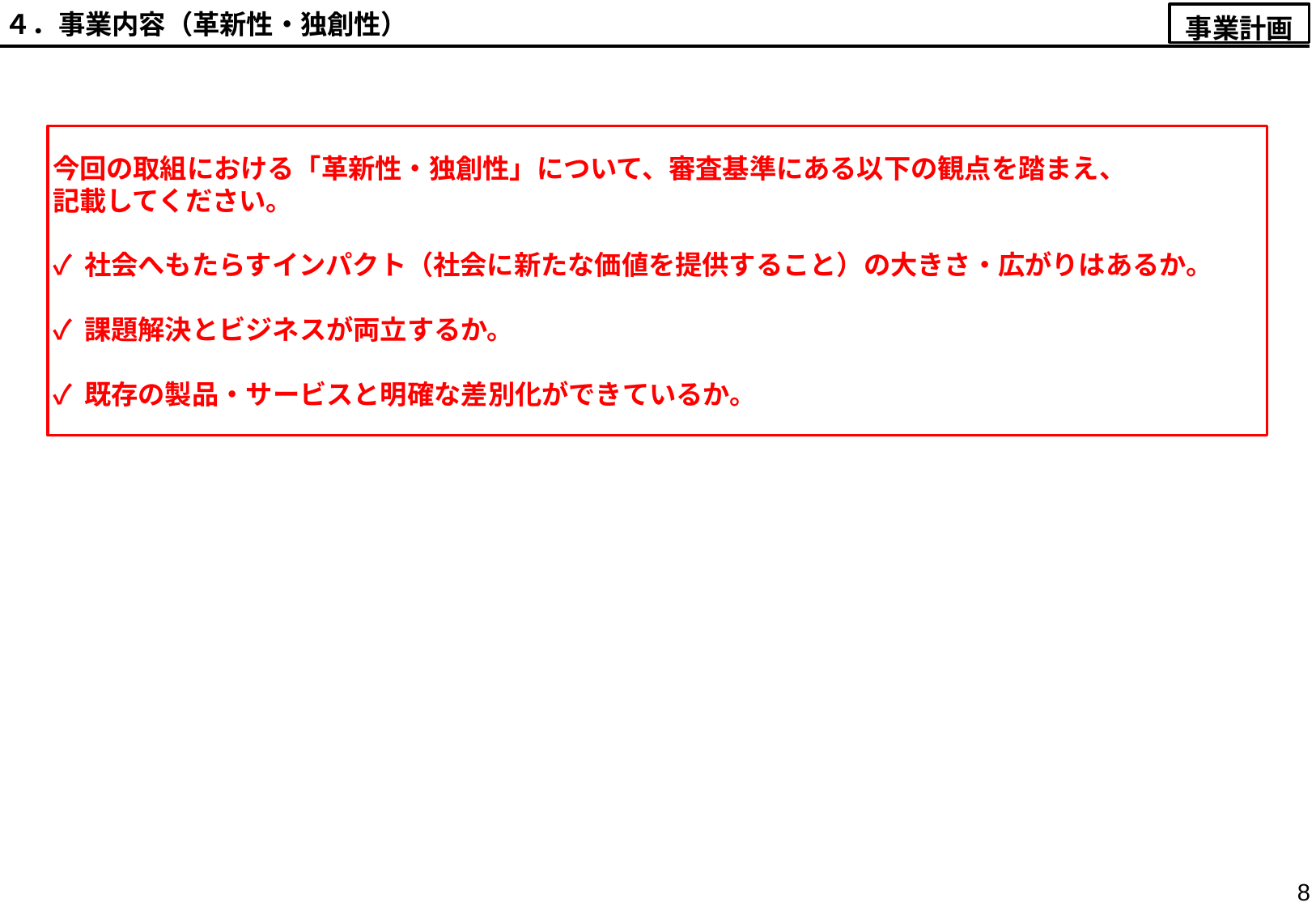

４．事業内容（革新性・独創性）
事業計画
今回の取組における「革新性・独創性」について、審査基準にある以下の観点を踏まえ、
記載してください。

✓ 社会へもたらすインパクト（社会に新たな価値を提供すること）の大きさ・広がりはあるか。

✓ 課題解決とビジネスが両立するか。

✓ 既存の製品・サービスと明確な差別化ができているか。
8